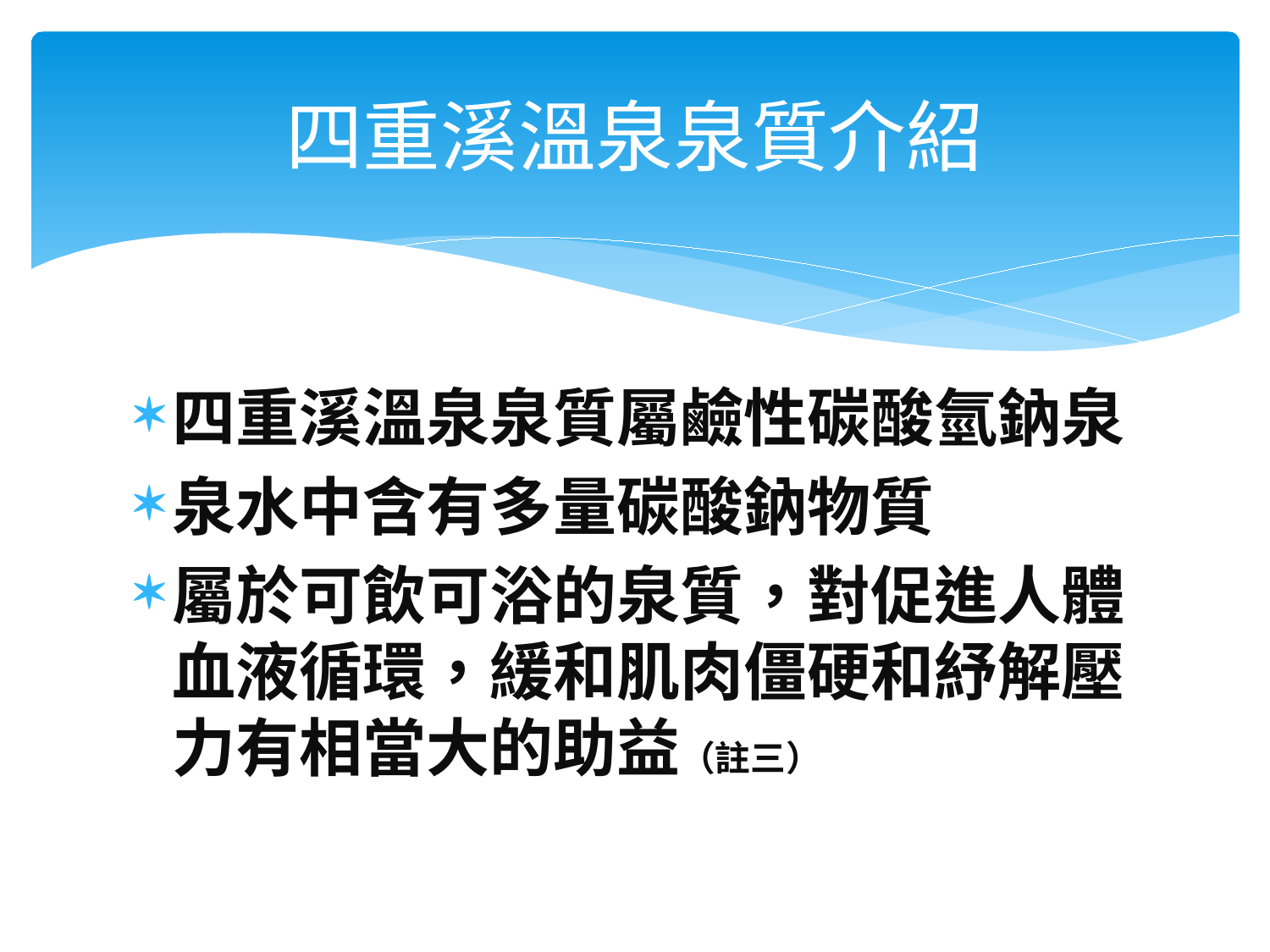

# 四重溪溫泉泉質介紹
四重溪溫泉泉質屬鹼性碳酸氫鈉泉
泉水中含有多量碳酸鈉物質
屬於可飲可浴的泉質，對促進人體血液循環，緩和肌肉僵硬和紓解壓力有相當大的助益（註三）